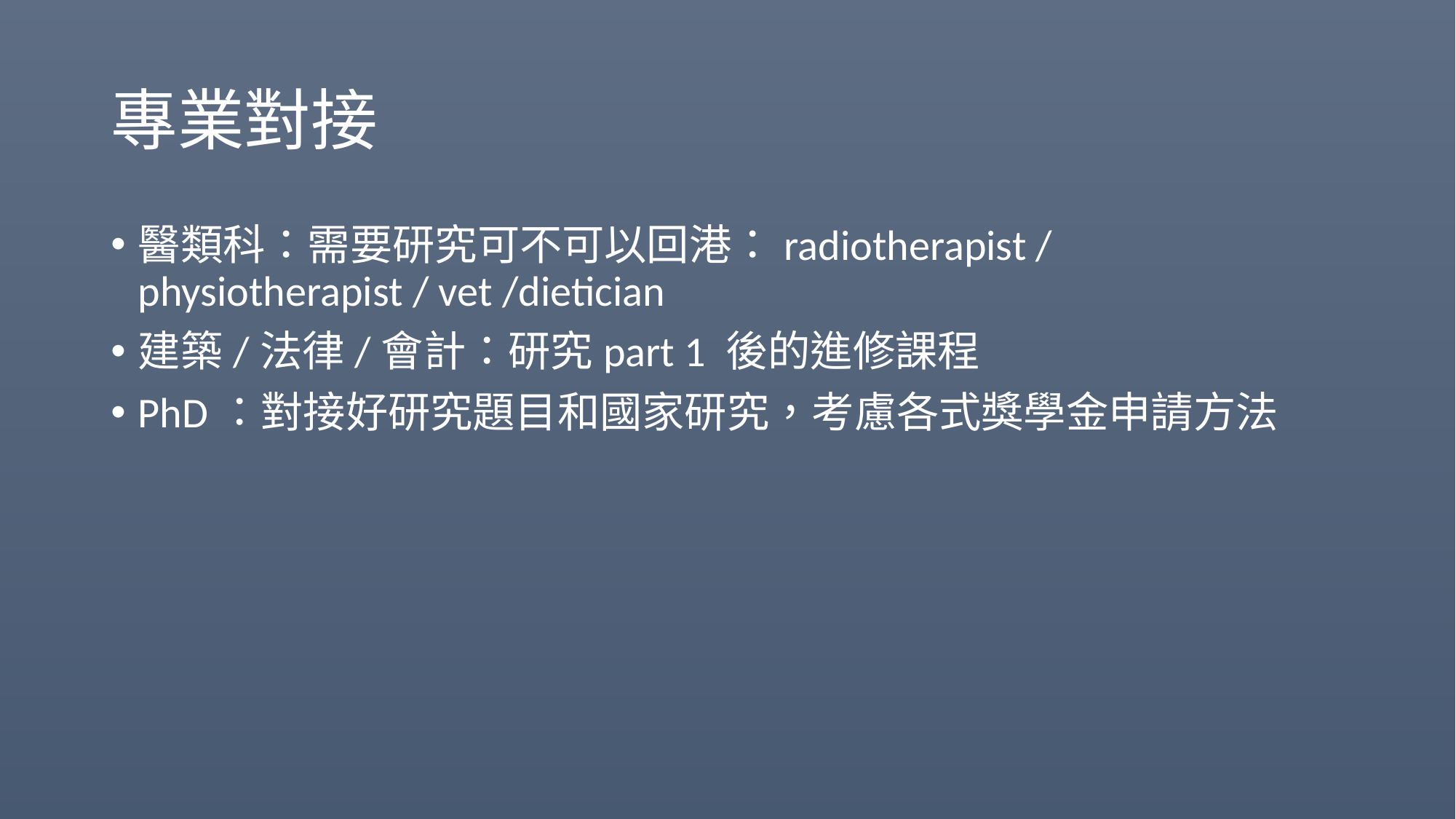

# 專業對接
醫類科：需要研究可不可以回港：radiotherapist / physiotherapist / vet /dietician
建築/法律/會計：研究part 1 後的進修課程
PhD：對接好研究題目和國家研究，考慮各式獎學金申請方法